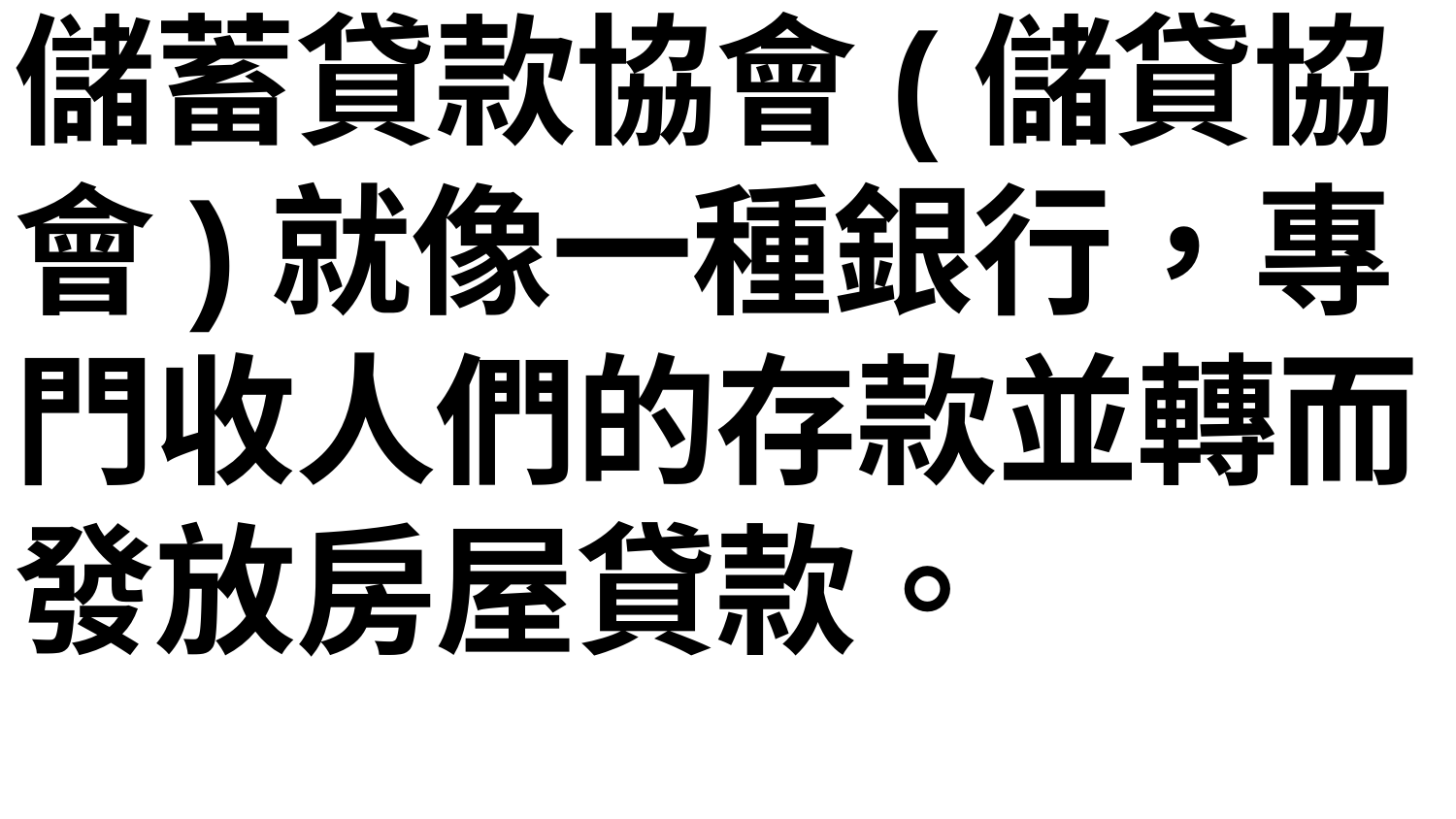

儲蓄貸款協會(儲貸協會)就像一種銀行，專門收人們的存款並轉而發放房屋貸款。